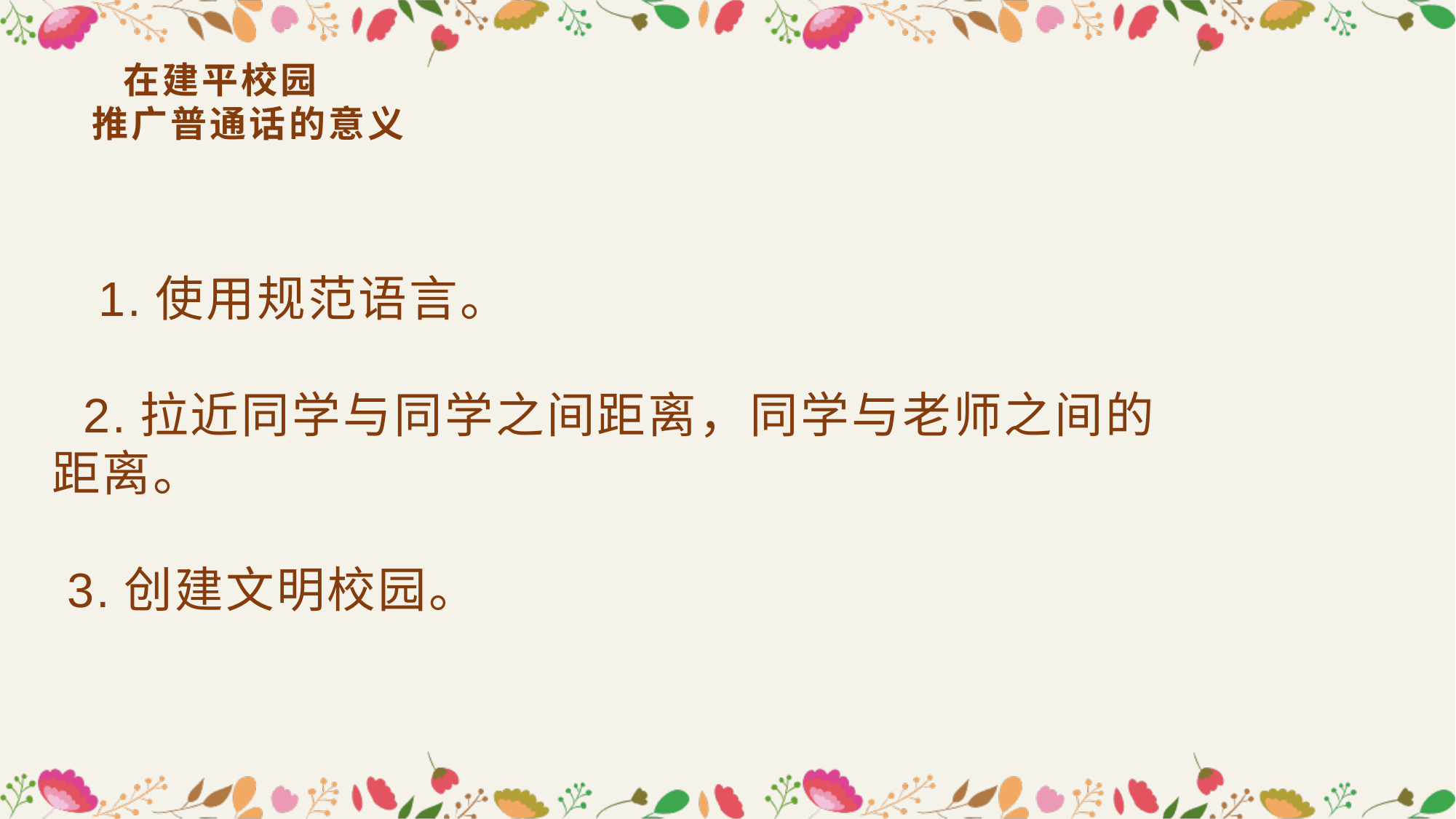

# 在建平校园 推广普通话的意义
   1.使用规范语言。

  2.拉近同学与同学之间距离，同学与老师之间的距离。

 3.创建文明校园。